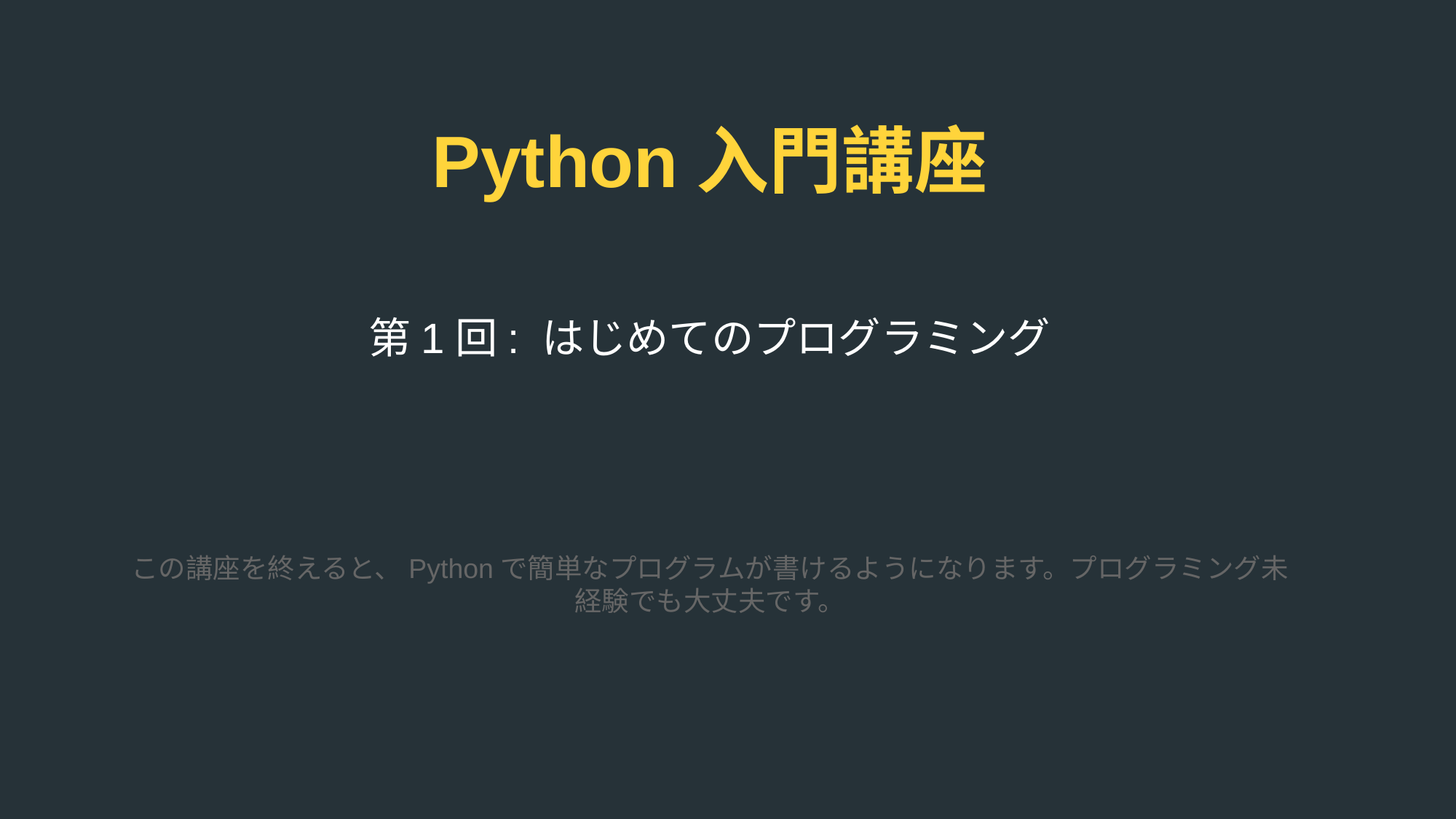

Python入門講座
第1回: はじめてのプログラミング
この講座を終えると、Pythonで簡単なプログラムが書けるようになります。プログラミング未経験でも大丈夫です。